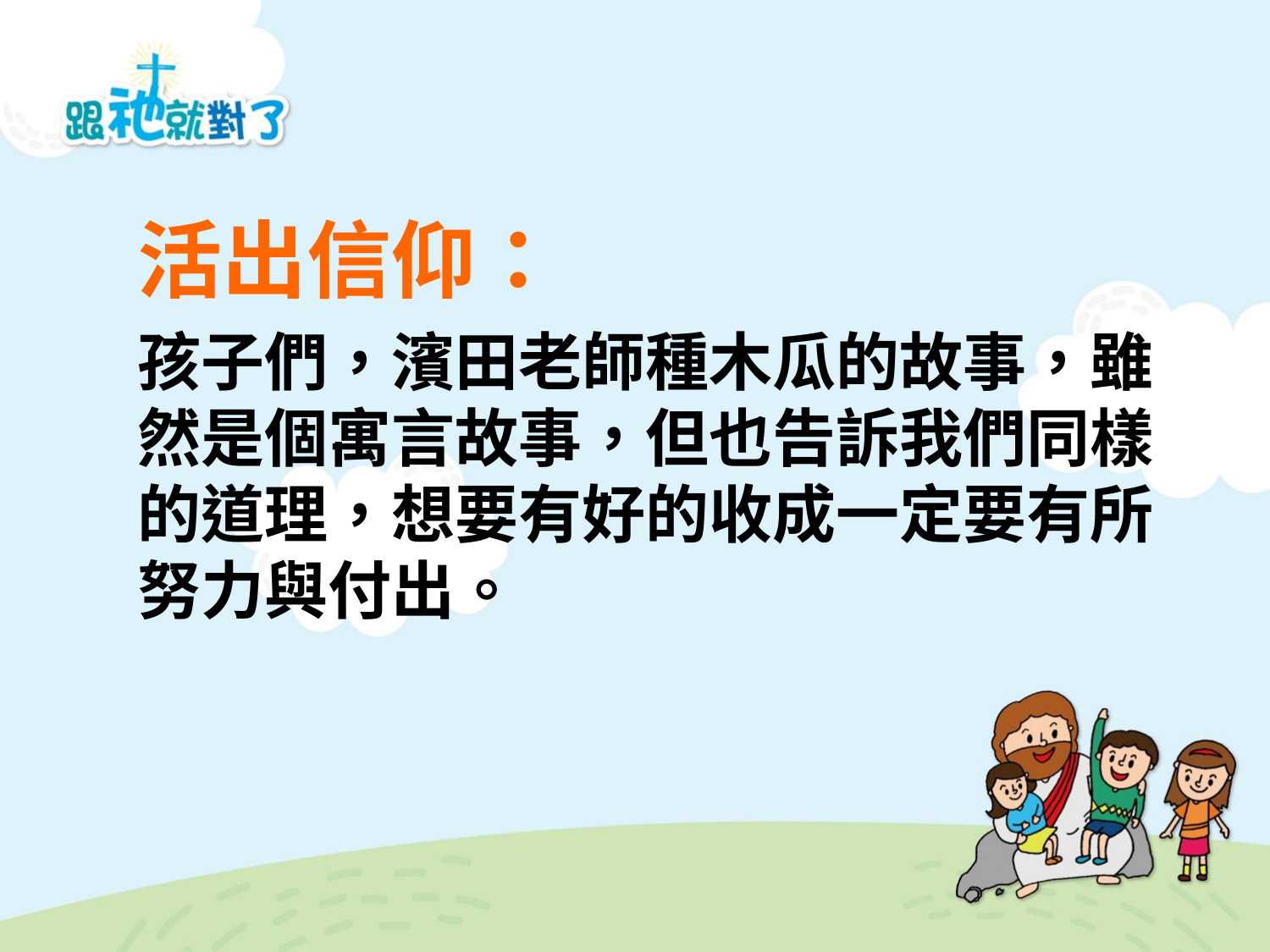

活出信仰：
孩子們，濱田老師種木瓜的故事，雖然是個寓言故事，但也告訴我們同樣的道理，想要有好的收成一定要有所努力與付出。